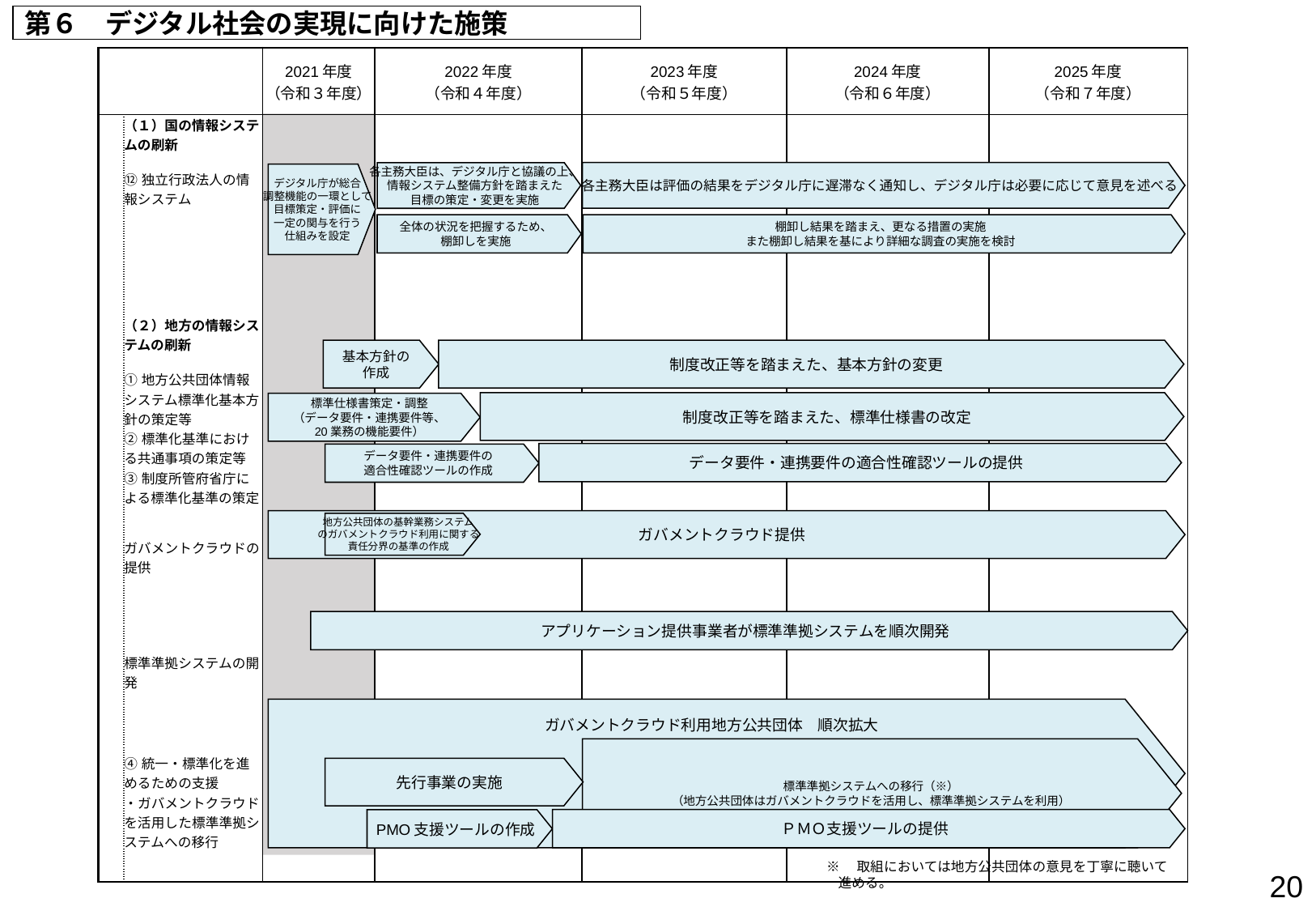

第６　デジタル社会の実現に向けた施策
|  |  | 2021年度 （令和３年度） | 2022年度 （令和４年度） | 2023年度 （令和５年度） | 2024年度 （令和６年度） | 2025年度 （令和７年度） |
| --- | --- | --- | --- | --- | --- | --- |
|  | （１）国の情報システムの刷新 ⑫独立行政法人の情報システム （２）地方の情報システムの刷新 ①地方公共団体情報システム標準化基本方針の策定等 ②標準化基準における共通事項の策定等 ③制度所管府省庁による標準化基準の策定 ガバメントクラウドの提供 標準準拠システムの開発 ④統一・標準化を進めるための支援 ・ガバメントクラウドを活用した標準準拠システムへの移行 |  |  |  |  |  |

各主務大臣は評価の結果をデジタル庁に遅滞なく通知し、デジタル庁は必要に応じて意見を述べる
各主務大臣は、デジタル庁と協議の上、
情報システム整備方針を踏まえた
目標の策定・変更を実施
デジタル庁が総合
調整機能の一環として
目標策定・評価に
一定の関与を行う
仕組みを設定
棚卸し結果を踏まえ、更なる措置の実施
また棚卸し結果を基により詳細な調査の実施を検討
全体の状況を把握するため、
棚卸しを実施
基本方針の
作成
制度改正等を踏まえた、基本方針の変更
制度改正等を踏まえた、標準仕様書の改定
標準仕様書策定・調整
（データ要件・連携要件等、
20業務の機能要件）
データ要件・連携要件の適合性確認ツールの提供
データ要件・連携要件の
適合性確認ツールの作成
ガバメントクラウド提供
地方公共団体の基幹業務システム
のガバメントクラウド利用に関する
責任分界の基準の作成
アプリケーション提供事業者が標準準拠システムを順次開発
ガバメントクラウド利用地方公共団体　順次拡大

標準準拠システムへの移行（※）
（地方公共団体はガバメントクラウドを活用し、標準準拠システムを利用）
先行事業の実施
ＰＭＯ支援ツールの提供
PMO支援ツールの作成
※　取組においては地方公共団体の意見を丁寧に聴いて進める。
20